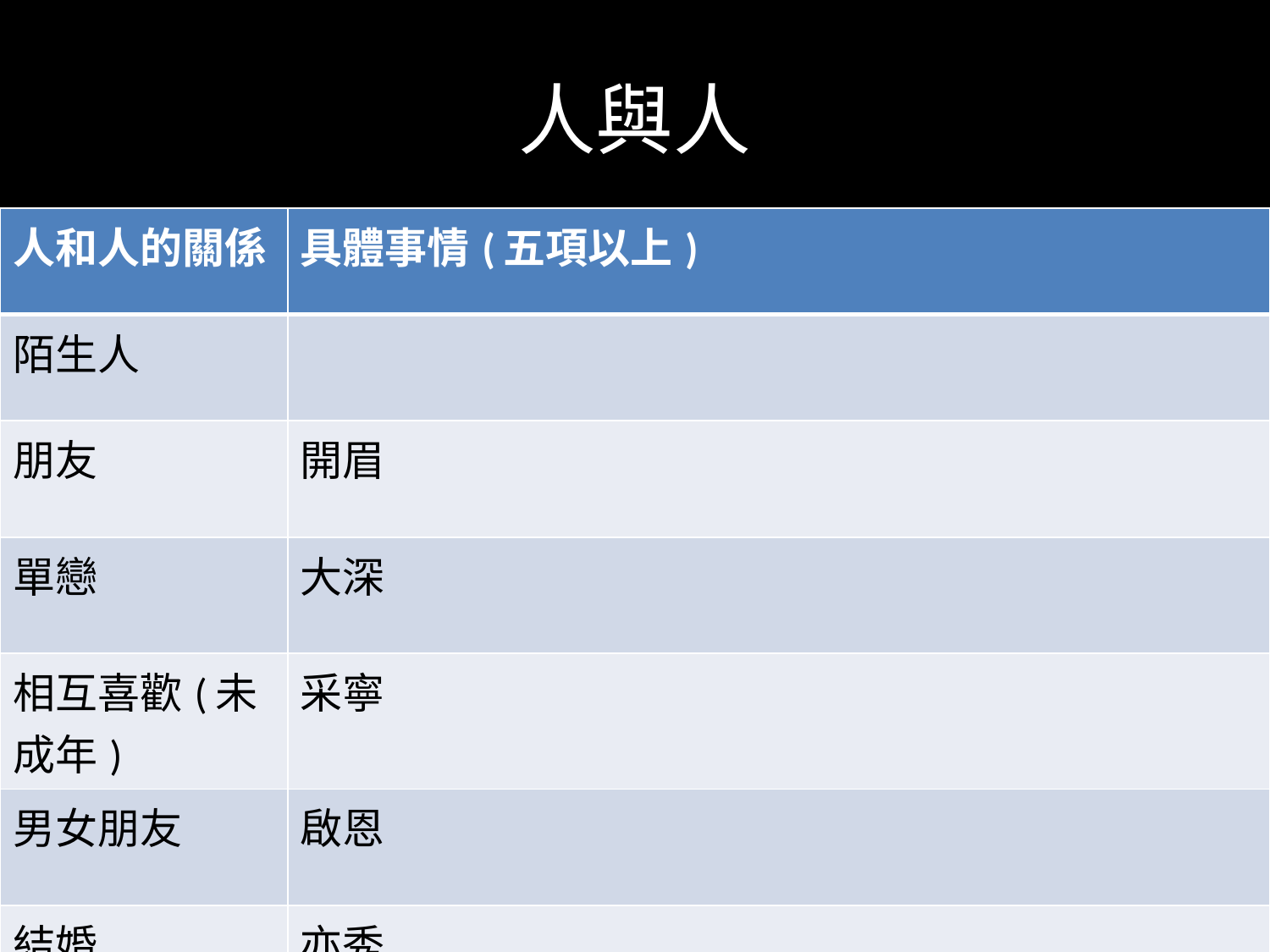

# 人與人
| 人和人的關係 | 具體事情(五項以上) |
| --- | --- |
| 陌生人 |  |
| 朋友 | 開眉 |
| 單戀 | 大深 |
| 相互喜歡(未成年) | 采寧 |
| 男女朋友 | 啟恩 |
| 結婚 | 亦秀 |